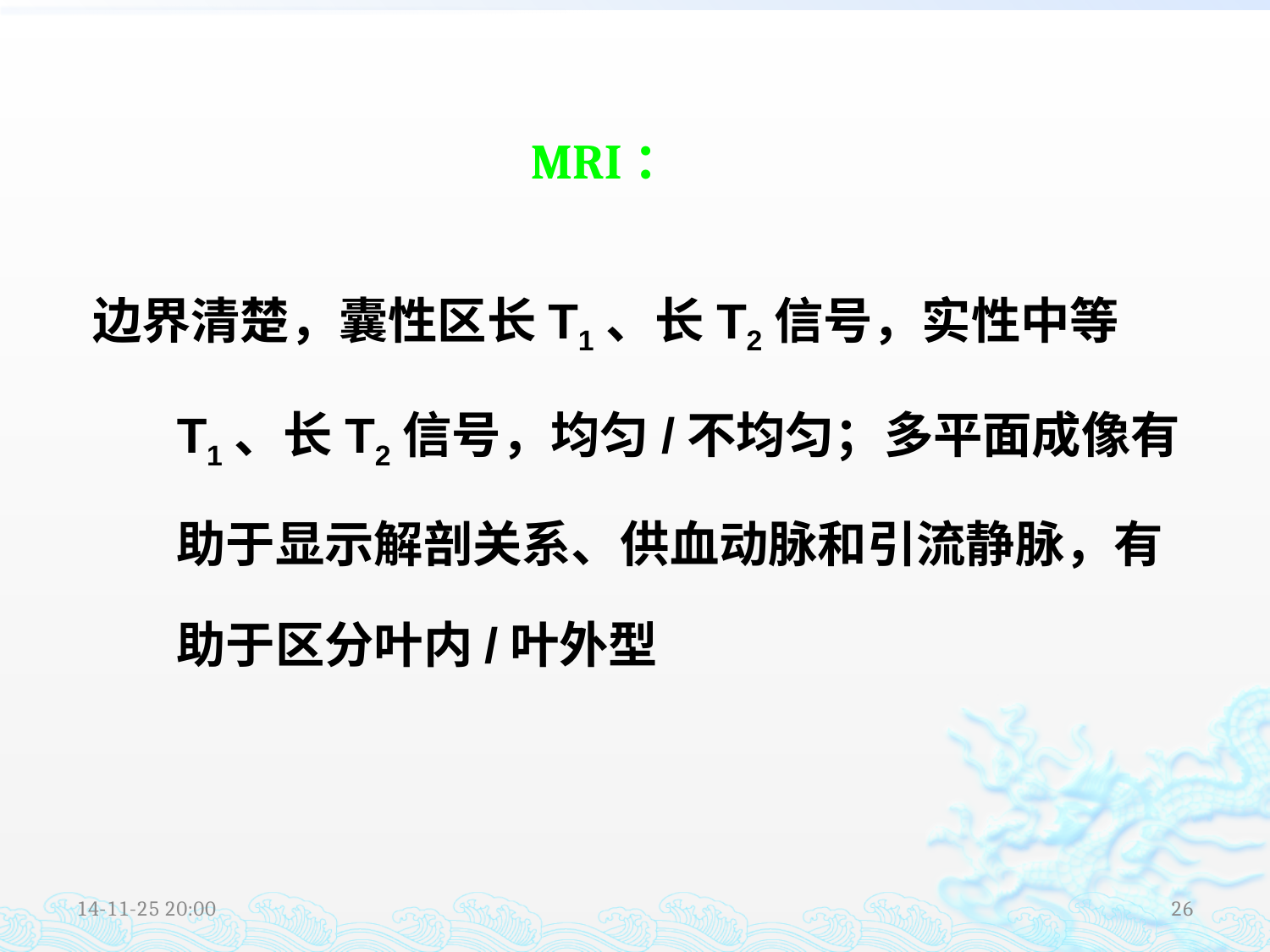

MRI：
       边界清楚，囊性区长T1、长T2信号，实性中等T1、长T2信号，均匀/不均匀；多平面成像有助于显示解剖关系、供血动脉和引流静脉，有助于区分叶内/叶外型
14-11-25 20:00
26